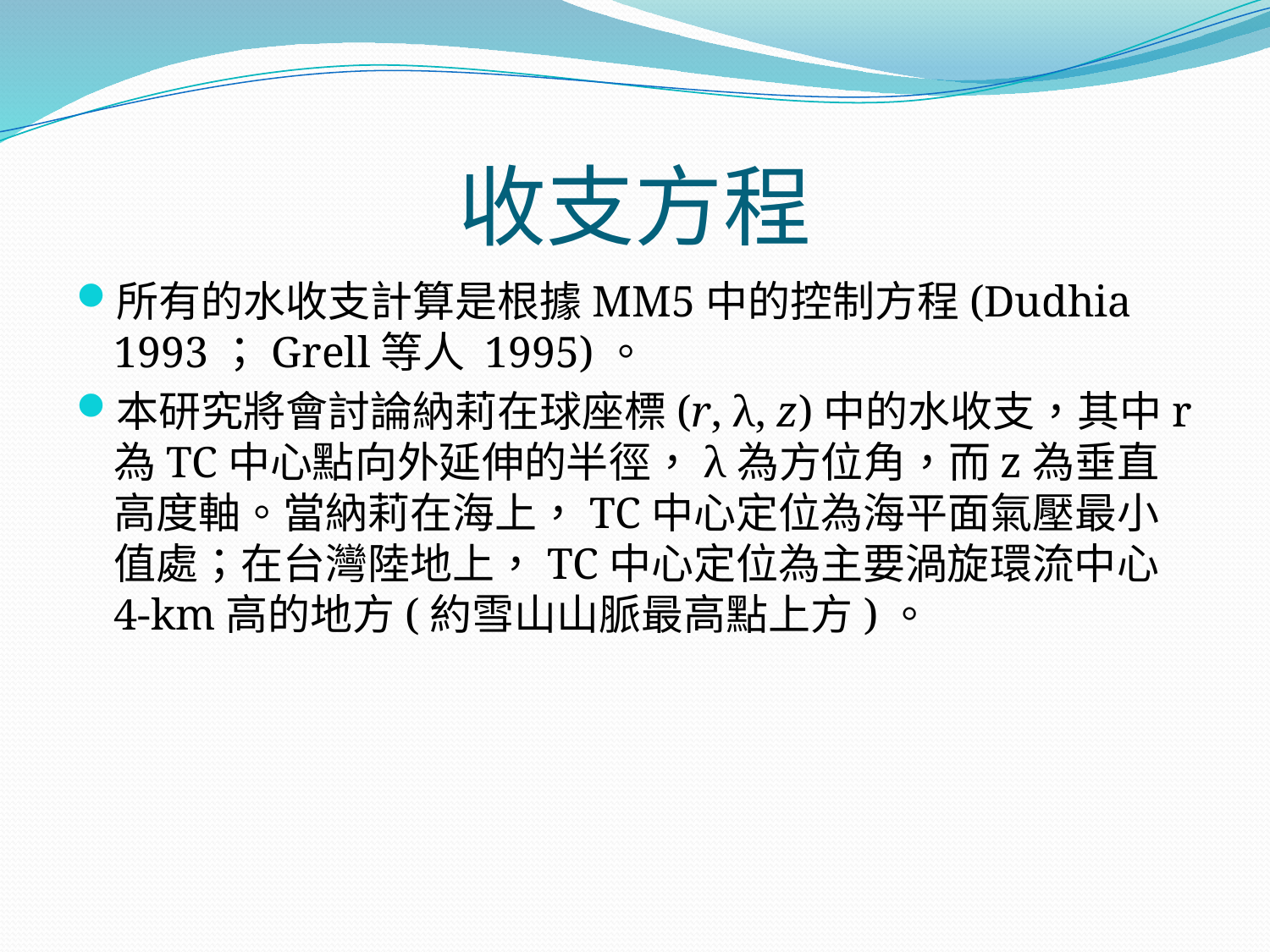

# 收支方程
所有的水收支計算是根據MM5中的控制方程(Dudhia 1993；Grell等人 1995)。
本研究將會討論納莉在球座標(r, λ, z)中的水收支，其中r為TC中心點向外延伸的半徑，λ為方位角，而z為垂直高度軸。當納莉在海上，TC中心定位為海平面氣壓最小值處；在台灣陸地上，TC中心定位為主要渦旋環流中心4-km高的地方(約雪山山脈最高點上方)。